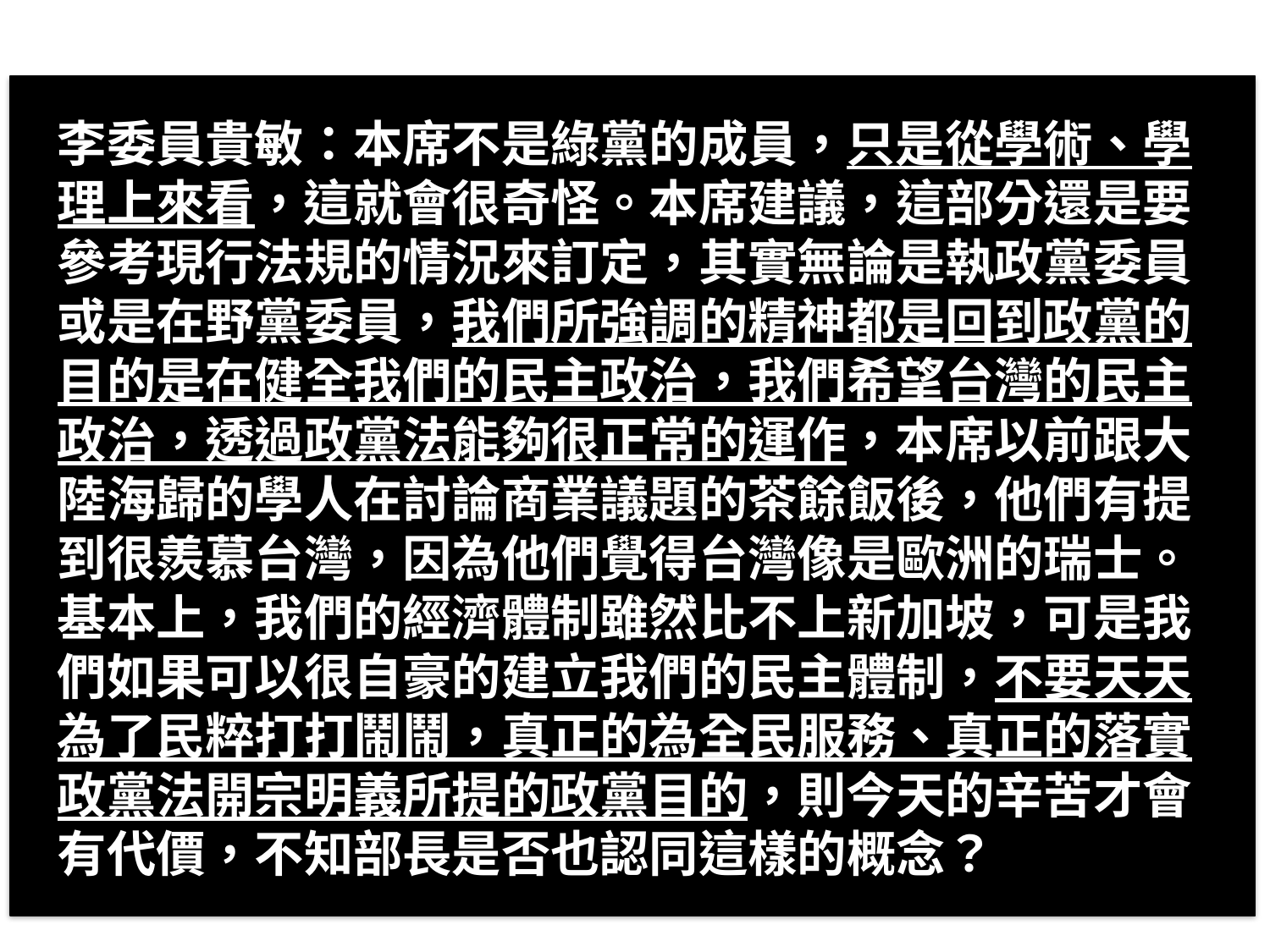

李委員貴敏：本席不是綠黨的成員，只是從學術、學理上來看，這就會很奇怪。本席建議，這部分還是要參考現行法規的情況來訂定，其實無論是執政黨委員或是在野黨委員，我們所強調的精神都是回到政黨的目的是在健全我們的民主政治，我們希望台灣的民主政治，透過政黨法能夠很正常的運作，本席以前跟大陸海歸的學人在討論商業議題的茶餘飯後，他們有提到很羨慕台灣，因為他們覺得台灣像是歐洲的瑞士。基本上，我們的經濟體制雖然比不上新加坡，可是我們如果可以很自豪的建立我們的民主體制，不要天天為了民粹打打鬧鬧，真正的為全民服務、真正的落實政黨法開宗明義所提的政黨目的，則今天的辛苦才會有代價，不知部長是否也認同這樣的概念？
與委員個人信念有關：
    親民黨版本§37相同規範於政院版本§34、民進黨立場§37中)，對於罰鍰金額有所異議
    →公平競爭、提倡民主政治

而台聯版本雖與其餘7版本有所差異，但從條文的內容無法看出造成此不同立場，是與政黨屬性有關，應該只是規範之重點有所不同。

# 罰則